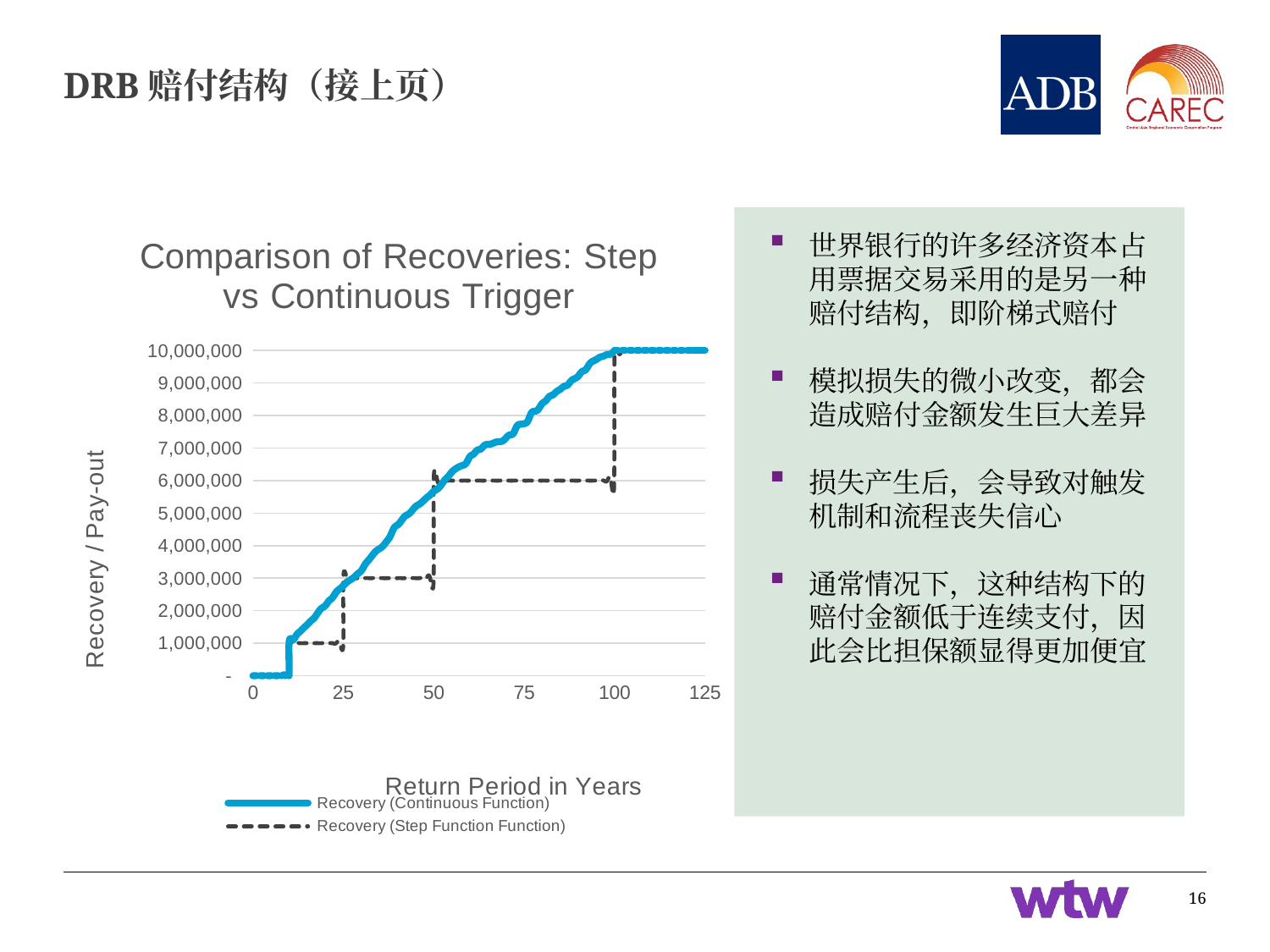

# DRB赔付结构（接上页）

### Chart: Comparison of Recoveries: Step vs Continuous Trigger

| Category |  Recovery (Continuous Function)  |  Recovery (Step Function Function)  |
|---|---|---|
世界银行的许多经济资本占用票据交易采用的是另一种赔付结构，即阶梯式赔付

模拟损失的微小改变，都会造成赔付金额发生巨大差异

损失产生后，会导致对触发机制和流程丧失信心

通常情况下，这种结构下的赔付金额低于连续支付，因此会比担保额显得更加便宜
16